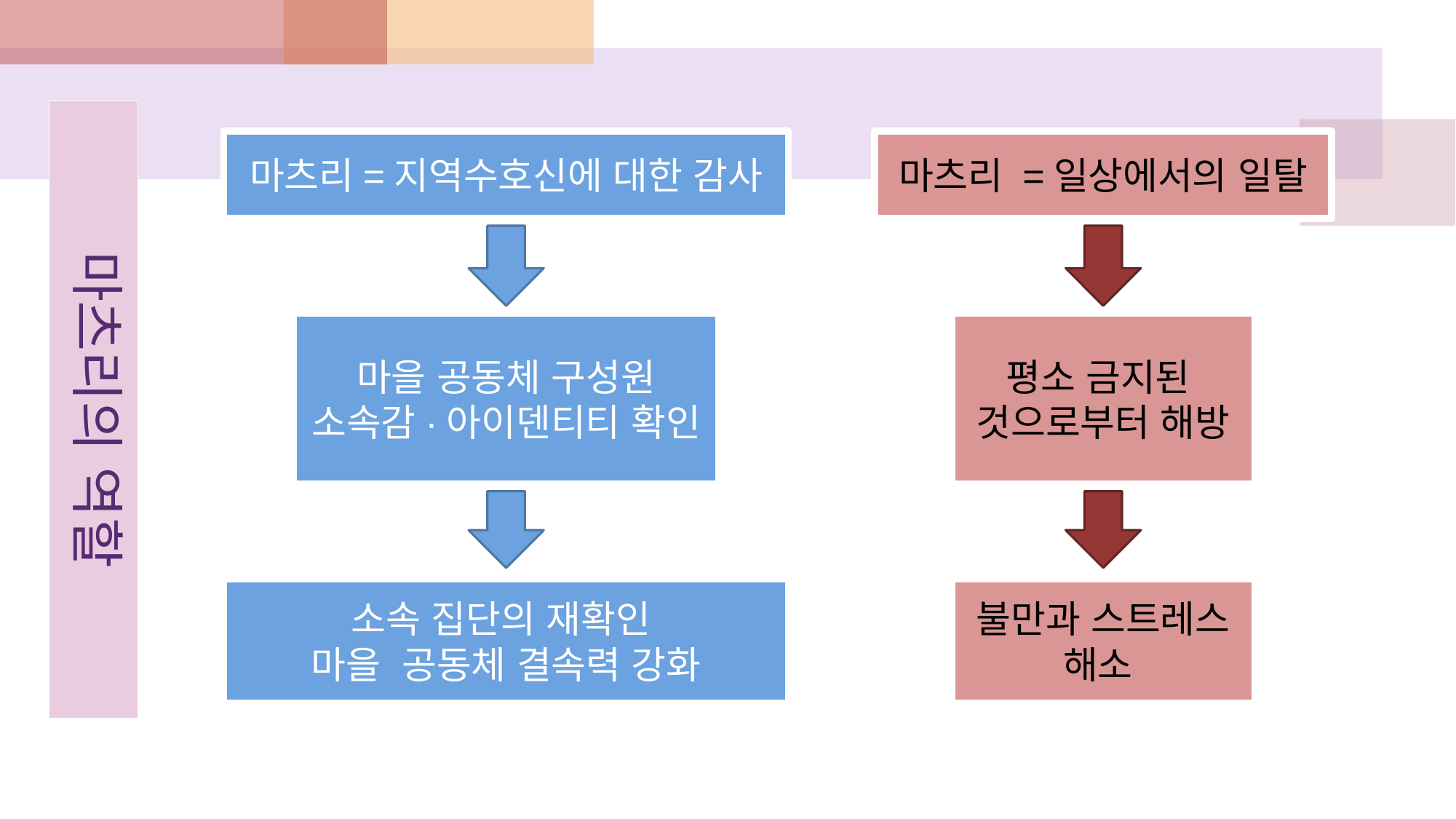

마츠리의 역할
마츠리=지역수호신에 대한 감사
마츠리 =일상에서의 일탈

마을 공동체 구성원
소속감·아이덴티티 확인
평소 금지된
것으로부터 해방

소속 집단의 재확인
마을  공동체 결속력 강화
불만과 스트레스 해소